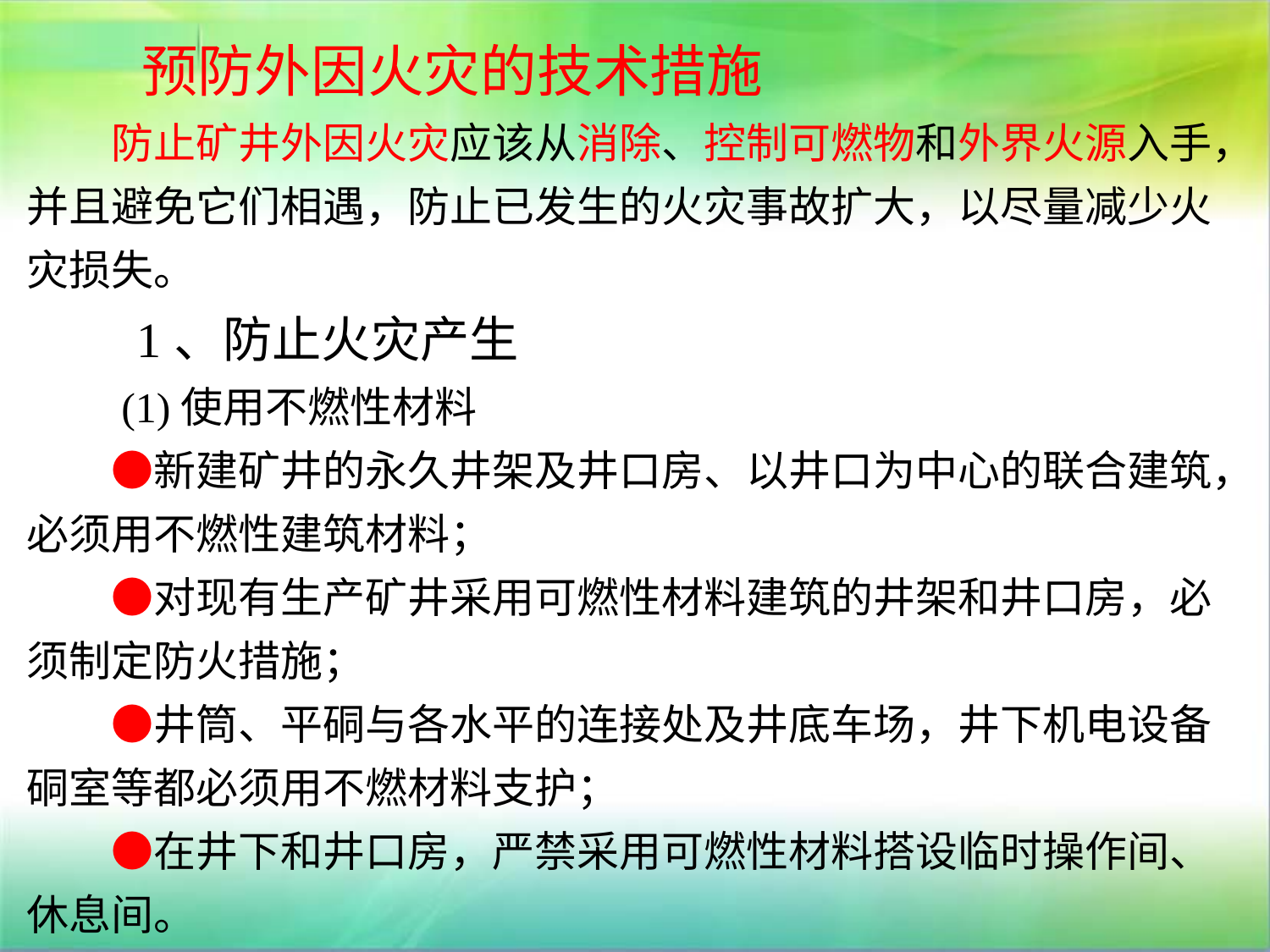

预防外因火灾的技术措施
　　防止矿井外因火灾应该从消除、控制可燃物和外界火源入手，并且避免它们相遇，防止已发生的火灾事故扩大，以尽量减少火灾损失。
　　1、防止火灾产生
　　(1)使用不燃性材料
　　●新建矿井的永久井架及井口房、以井口为中心的联合建筑，必须用不燃性建筑材料；
　　●对现有生产矿井采用可燃性材料建筑的井架和井口房，必须制定防火措施；
　　●井筒、平硐与各水平的连接处及井底车场，井下机电设备硐室等都必须用不燃材料支护；
　　●在井下和井口房，严禁采用可燃性材料搭设临时操作间、休息间。